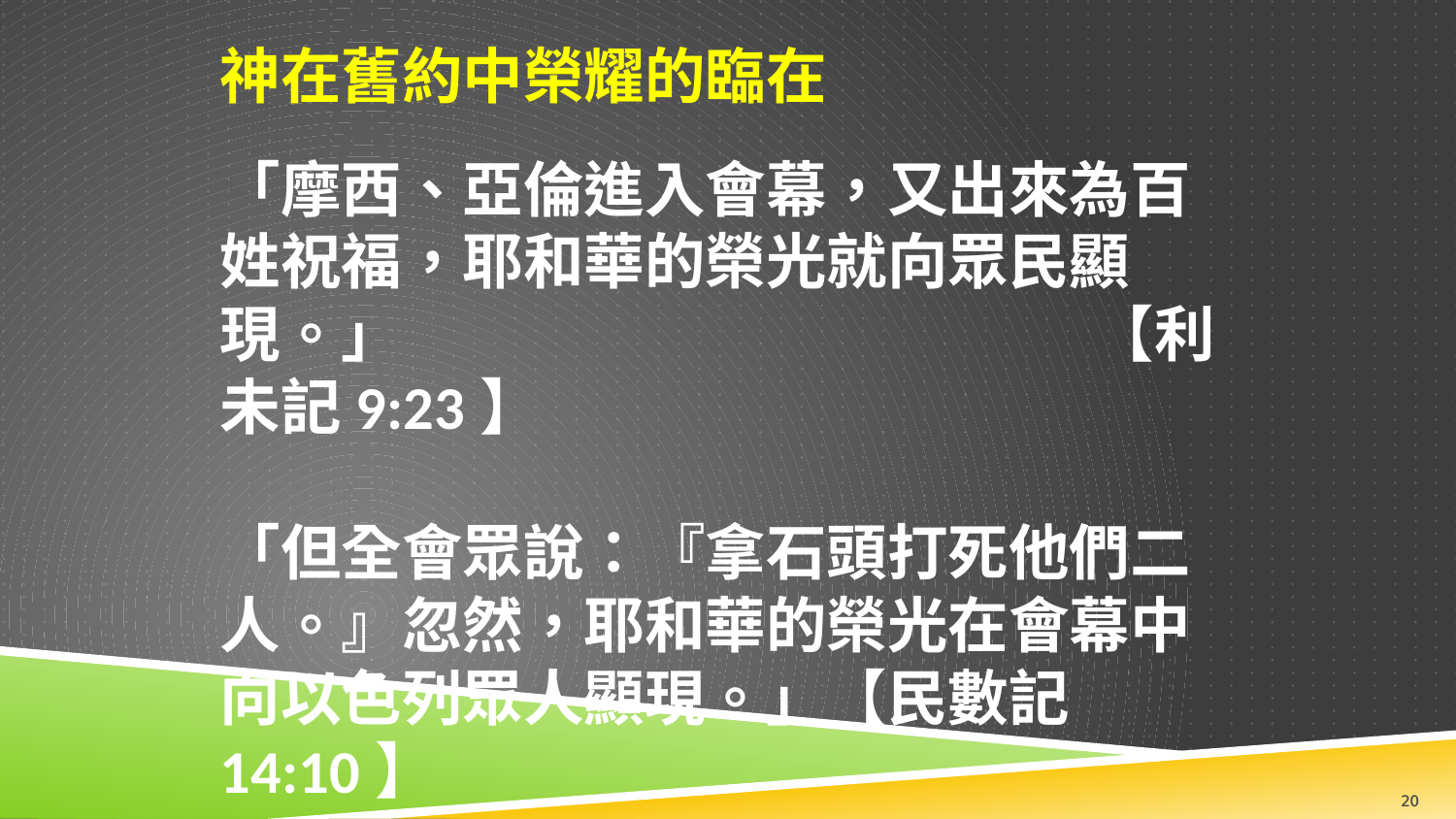

神在舊約中榮耀的臨在
「摩西、亞倫進入會幕，又出來為百姓祝福，耶和華的榮光就向眾民顯現。」					【利未記9:23】

「但全會眾說：『拿石頭打死他們二人。』忽然，耶和華的榮光在會幕中向以色列眾人顯現。」【民數記14:10】

20